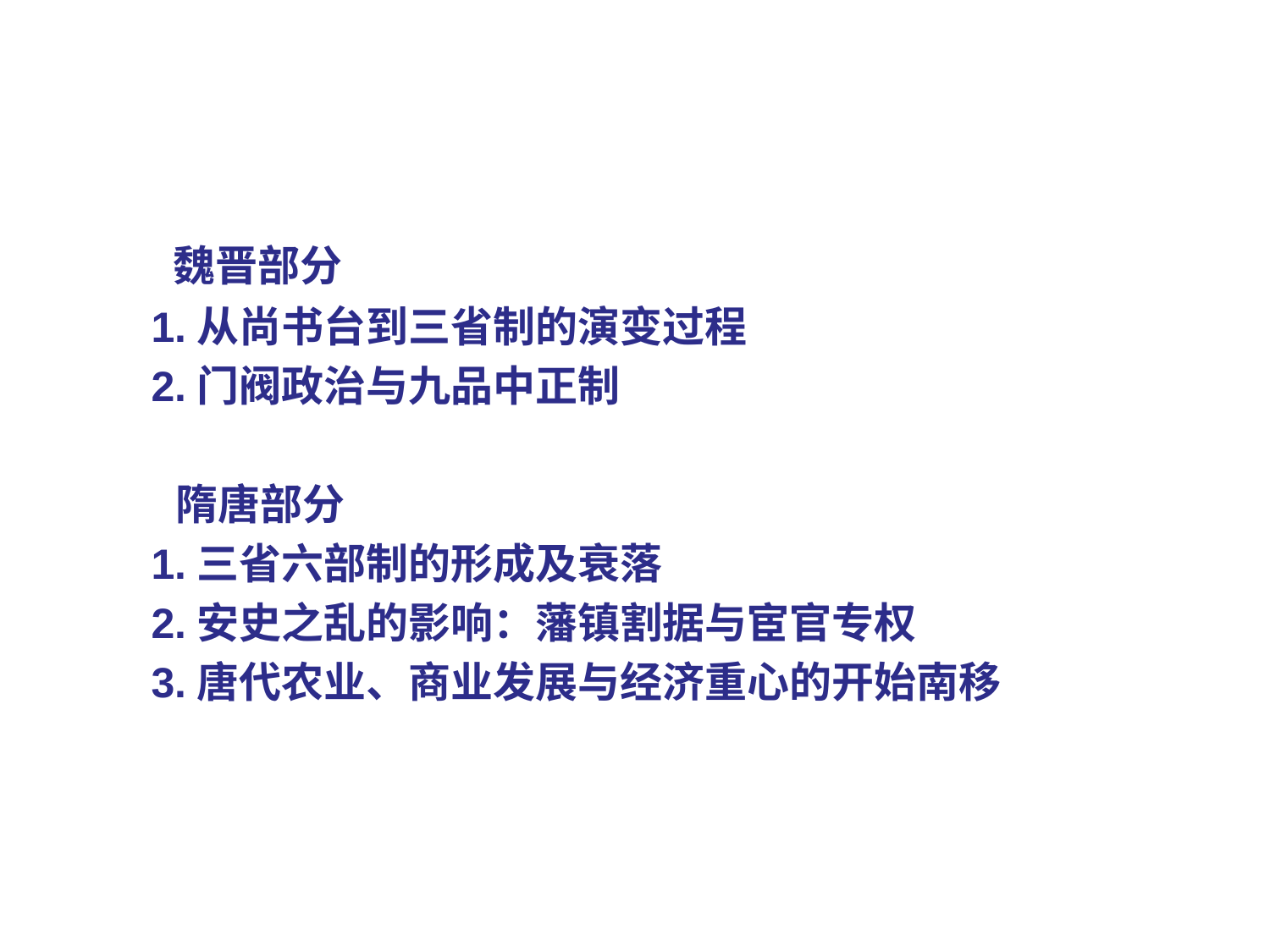

魏晋部分
  1.从尚书台到三省制的演变过程
  2.门阀政治与九品中正制

    隋唐部分
  1.三省六部制的形成及衰落
  2.安史之乱的影响：藩镇割据与宦官专权
  3.唐代农业、商业发展与经济重心的开始南移